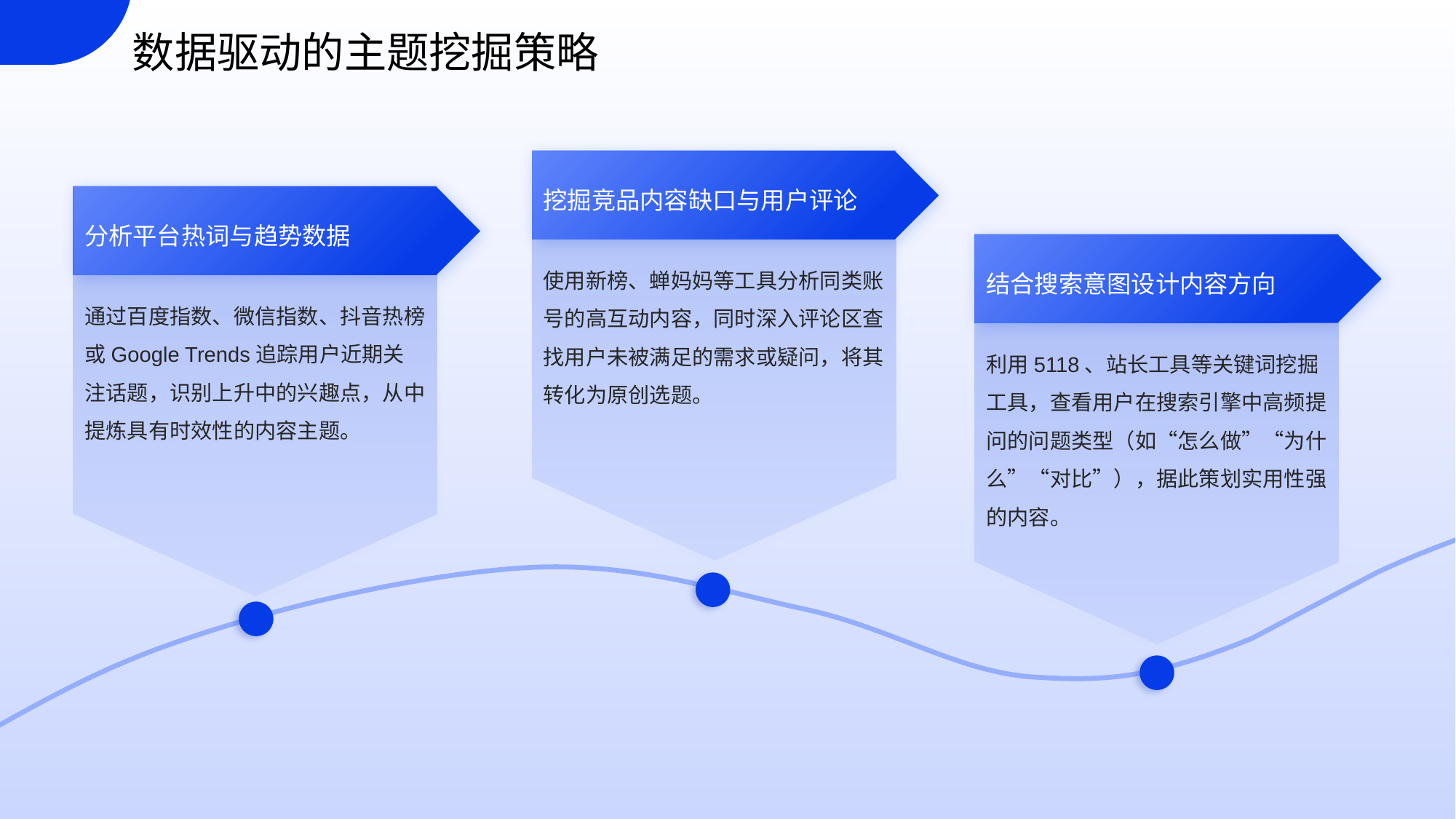

数据驱动的主题挖掘策略

挖掘竞品内容缺口与用户评论

分析平台热词与趋势数据

结合搜索意图设计内容方向
使用新榜、蝉妈妈等工具分析同类账号的高互动内容，同时深入评论区查找用户未被满足的需求或疑问，将其转化为原创选题。
通过百度指数、微信指数、抖音热榜或Google Trends追踪用户近期关注话题，识别上升中的兴趣点，从中提炼具有时效性的内容主题。
利用5118、站长工具等关键词挖掘工具，查看用户在搜索引擎中高频提问的问题类型（如“怎么做”“为什么”“对比”），据此策划实用性强的内容。